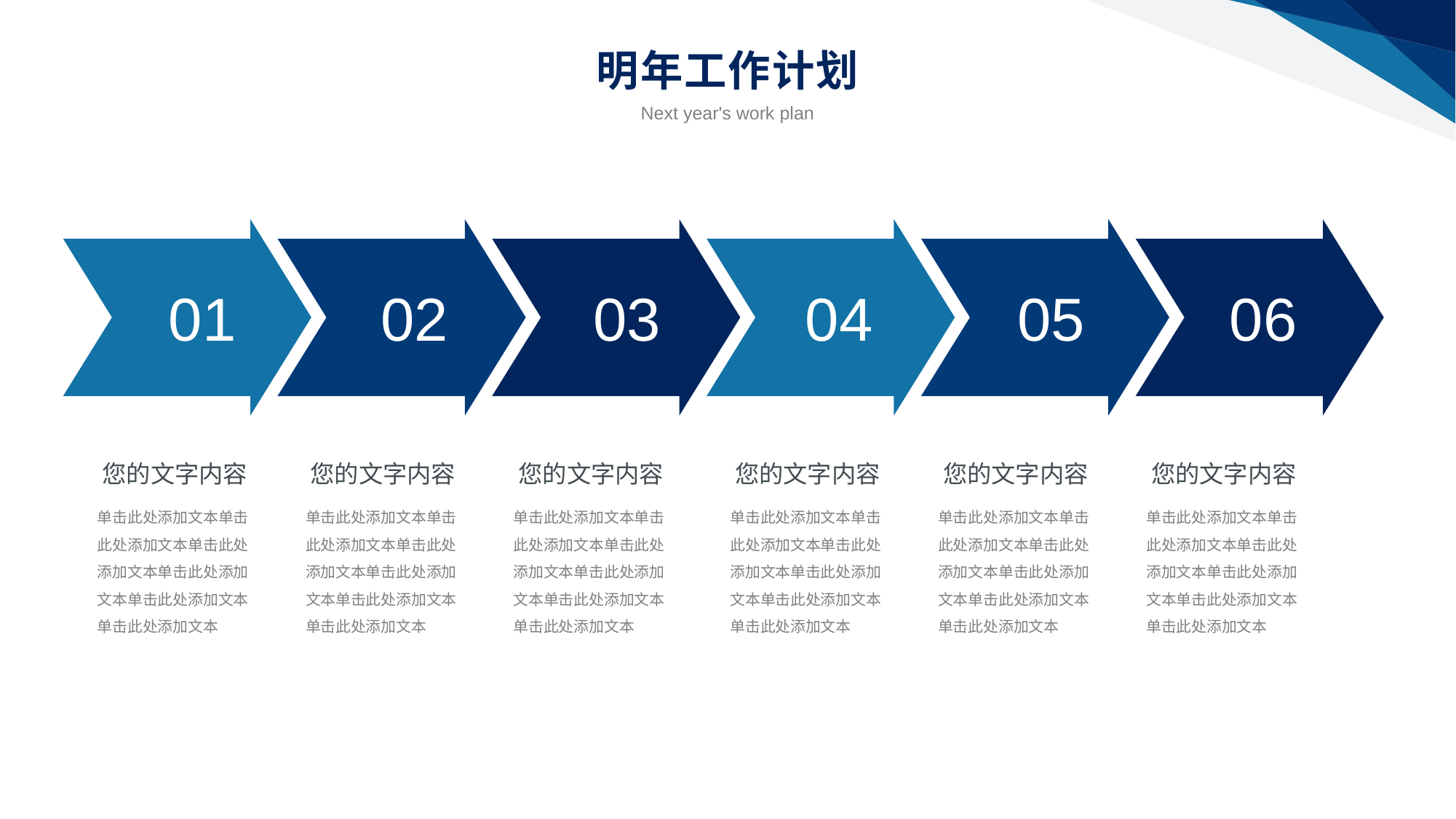

明年工作计划
Next year's work plan

01
02
03
04
05
06
您的文字内容
您的文字内容
您的文字内容
您的文字内容
您的文字内容
您的文字内容
单击此处添加文本单击此处添加文本单击此处添加文本单击此处添加文本单击此处添加文本单击此处添加文本

单击此处添加文本单击此处添加文本单击此处添加文本单击此处添加文本单击此处添加文本单击此处添加文本

单击此处添加文本单击此处添加文本单击此处添加文本单击此处添加文本单击此处添加文本单击此处添加文本

单击此处添加文本单击此处添加文本单击此处添加文本单击此处添加文本单击此处添加文本单击此处添加文本

单击此处添加文本单击此处添加文本单击此处添加文本单击此处添加文本单击此处添加文本单击此处添加文本

单击此处添加文本单击此处添加文本单击此处添加文本单击此处添加文本单击此处添加文本单击此处添加文本